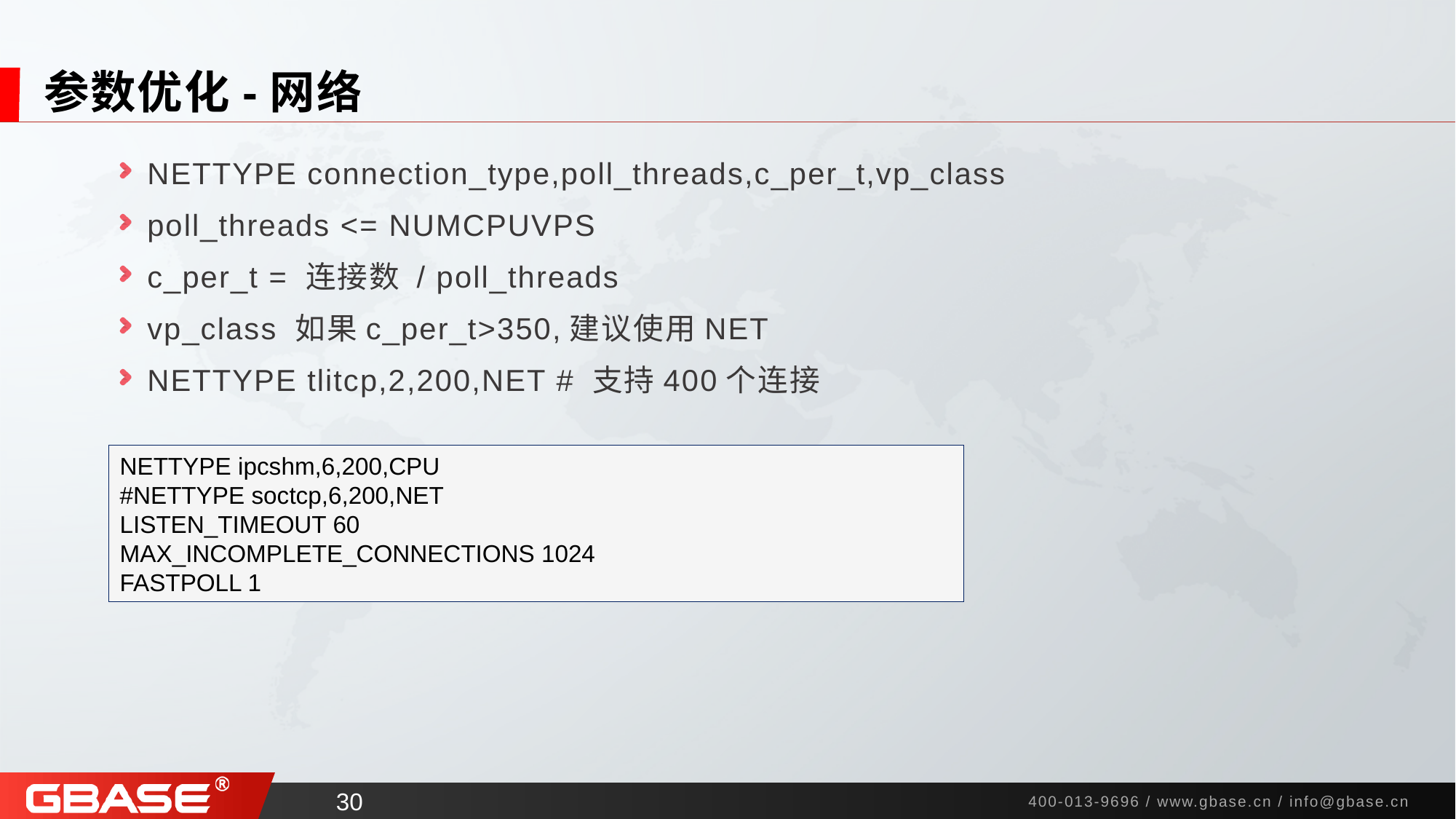

# 参数优化-网络
NETTYPE connection_type,poll_threads,c_per_t,vp_class
poll_threads <= NUMCPUVPS
c_per_t = 连接数 / poll_threads
vp_class 如果c_per_t>350,建议使用NET
NETTYPE tlitcp,2,200,NET # 支持400个连接
NETTYPE ipcshm,6,200,CPU
#NETTYPE soctcp,6,200,NET
LISTEN_TIMEOUT 60
MAX_INCOMPLETE_CONNECTIONS 1024
FASTPOLL 1